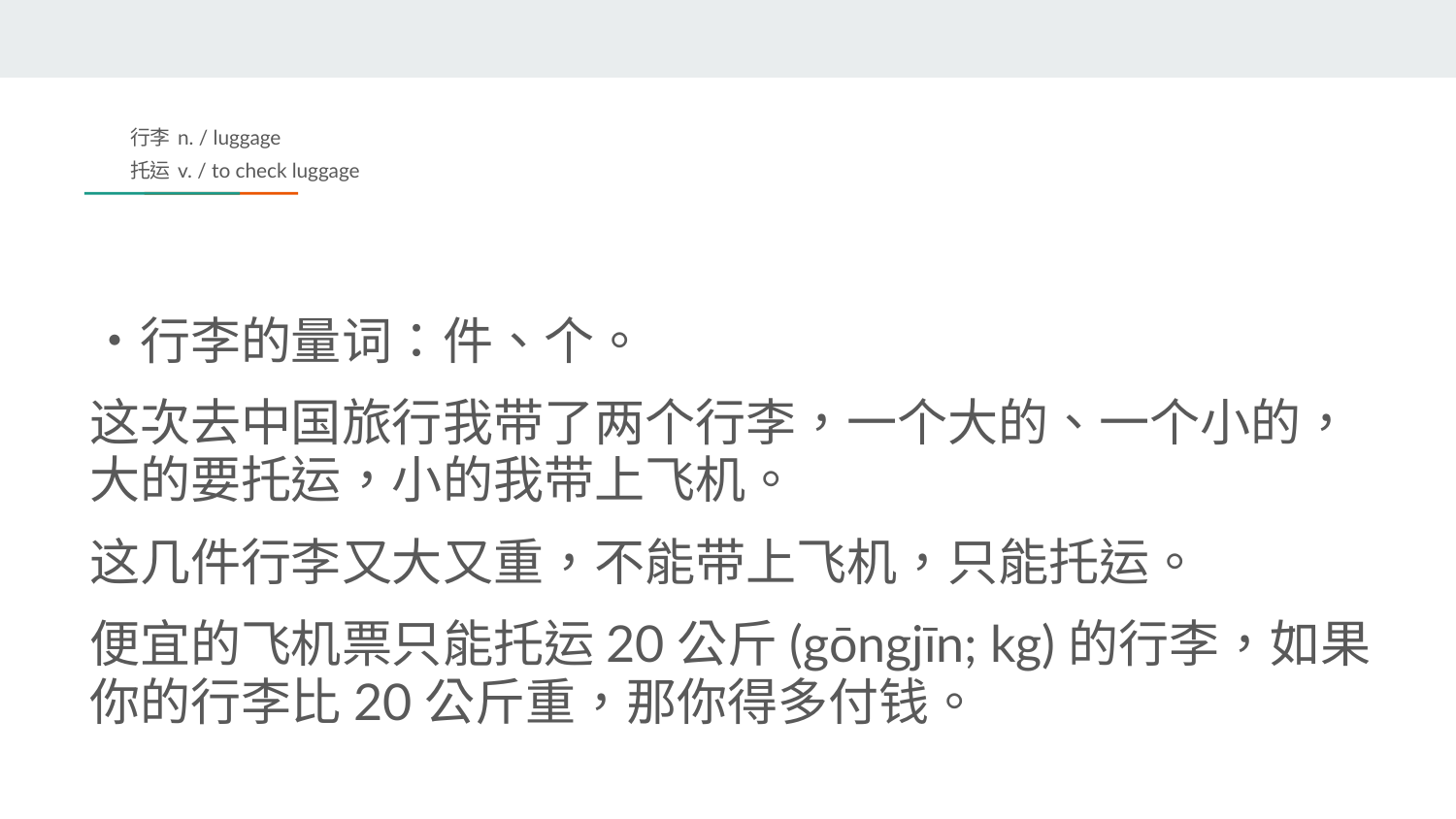

# 行李 n. / luggage
托运 v. / to check luggage

・行李的量词：件、个。
这次去中国旅行我带了两个行李，一个大的、一个小的，大的要托运，小的我带上飞机。
这几件行李又大又重，不能带上飞机，只能托运。
便宜的飞机票只能托运20公斤(gōngjīn; kg)的行李，如果你的行李比20公斤重，那你得多付钱。